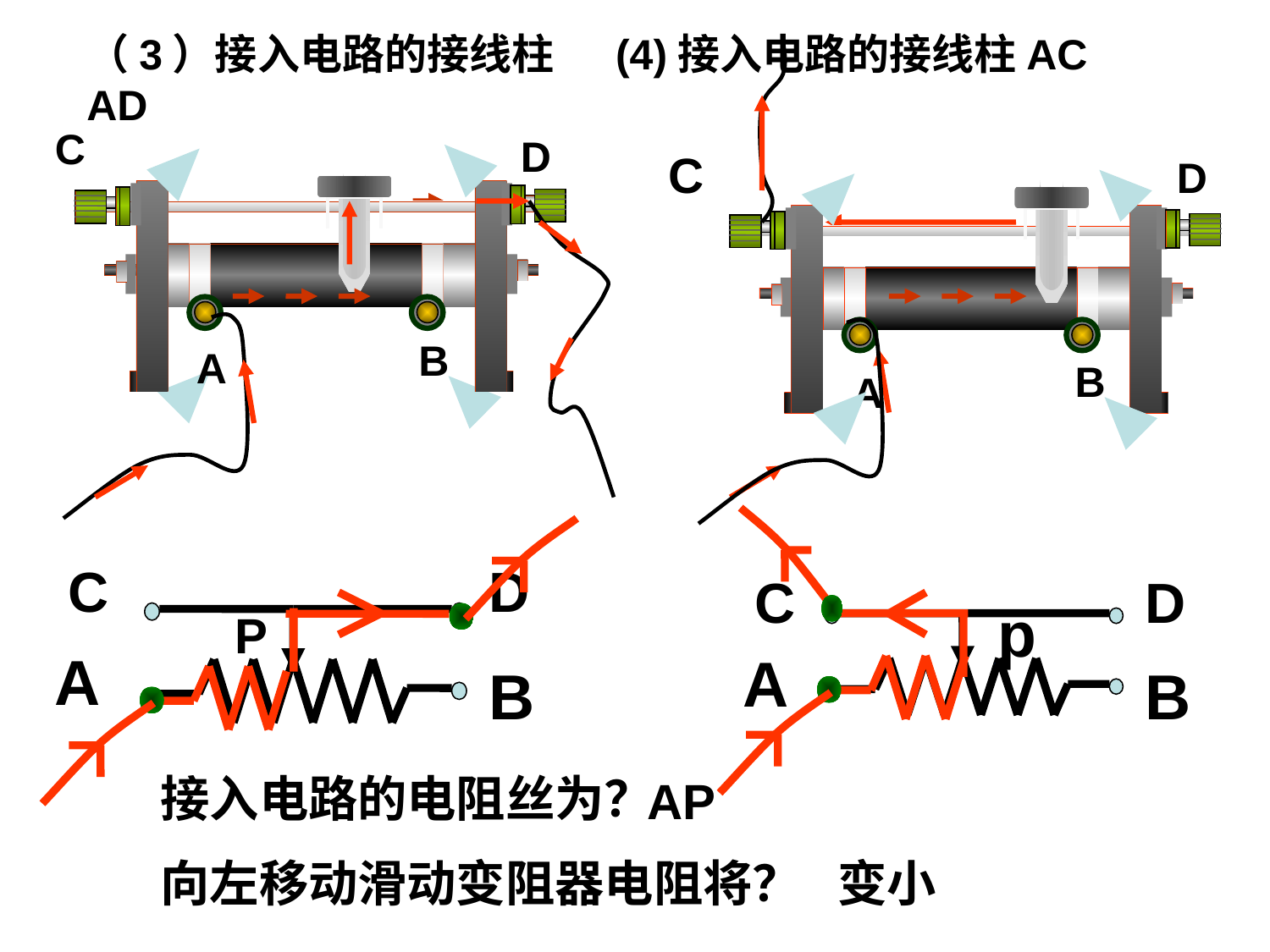

（3）接入电路的接线柱AD
(4)接入电路的接线柱AC

C
D

B
A

C
D

B
A

C
D

A
B

P
C
D

A
B

p

接入电路的电阻丝为？
AP

向左移动滑动变阻器电阻将？
变小